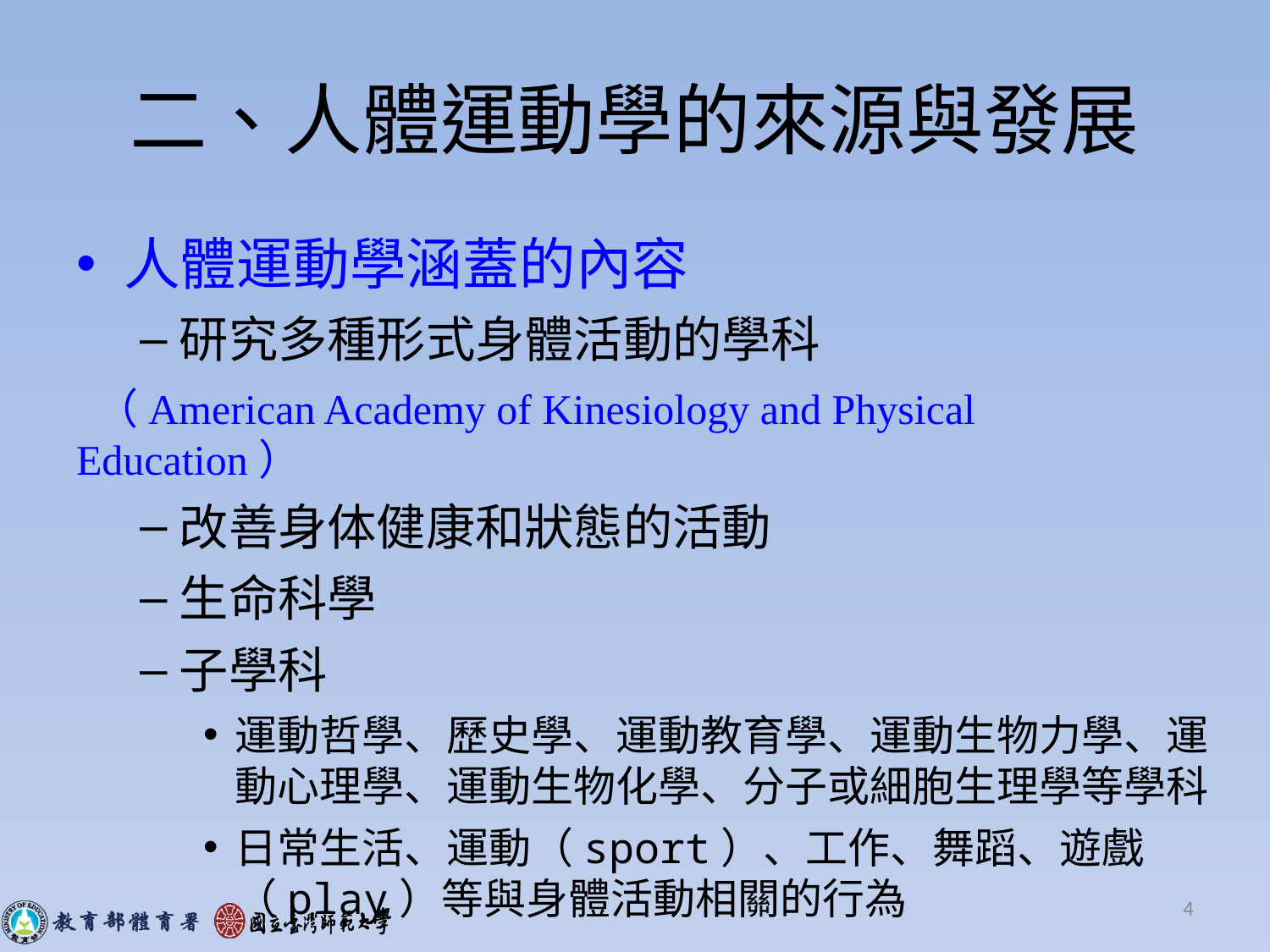

# 二、人體運動學的來源與發展
人體運動學涵蓋的內容
研究多種形式身體活動的學科
 （American Academy of Kinesiology and Physical Education）
改善身体健康和狀態的活動
生命科學
子學科
運動哲學、歷史學、運動教育學、運動生物力學、運動心理學、運動生物化學、分子或細胞生理學等學科
日常生活、運動（sport）、工作、舞蹈、遊戲（play）等與身體活動相關的行為
4